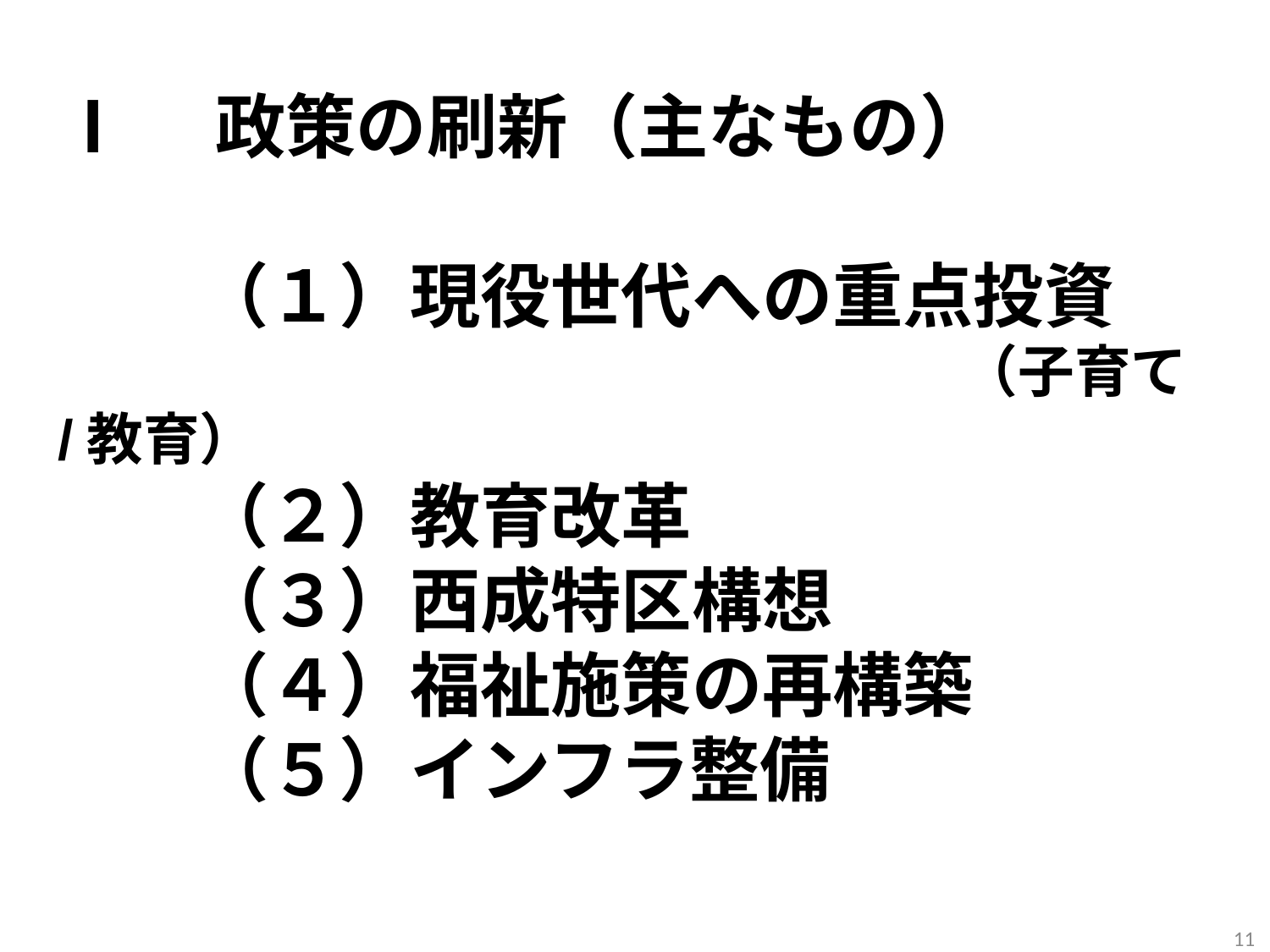

Ⅰ　政策の刷新（主なもの）

　　（１）現役世代への重点投資
　　　　　　　　　　　　　　　　（子育て/教育）
　　（２）教育改革
　　（３）西成特区構想
　　（４）福祉施策の再構築
　　（５）インフラ整備

11